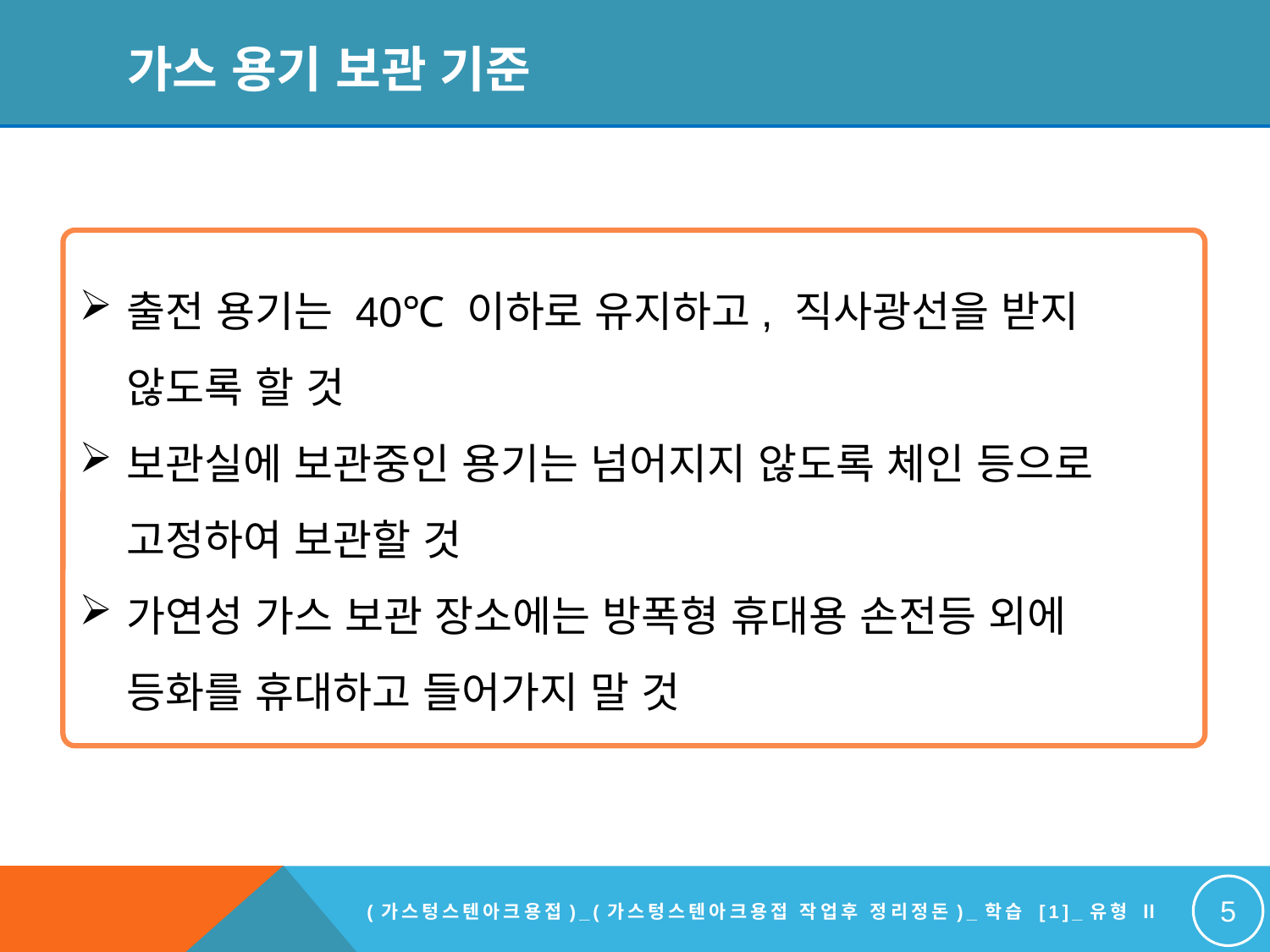

# 가스 용기 보관 기준

출전 용기는 40℃ 이하로 유지하고, 직사광선을 받지 않도록 할 것
보관실에 보관중인 용기는 넘어지지 않도록 체인 등으로 고정하여 보관할 것
가연성 가스 보관 장소에는 방폭형 휴대용 손전등 외에 등화를 휴대하고 들어가지 말 것
5
(가스텅스텐아크용접)_(가스텅스텐아크용접 작업후 정리정돈)_학습 [1]_유형 Ⅱ